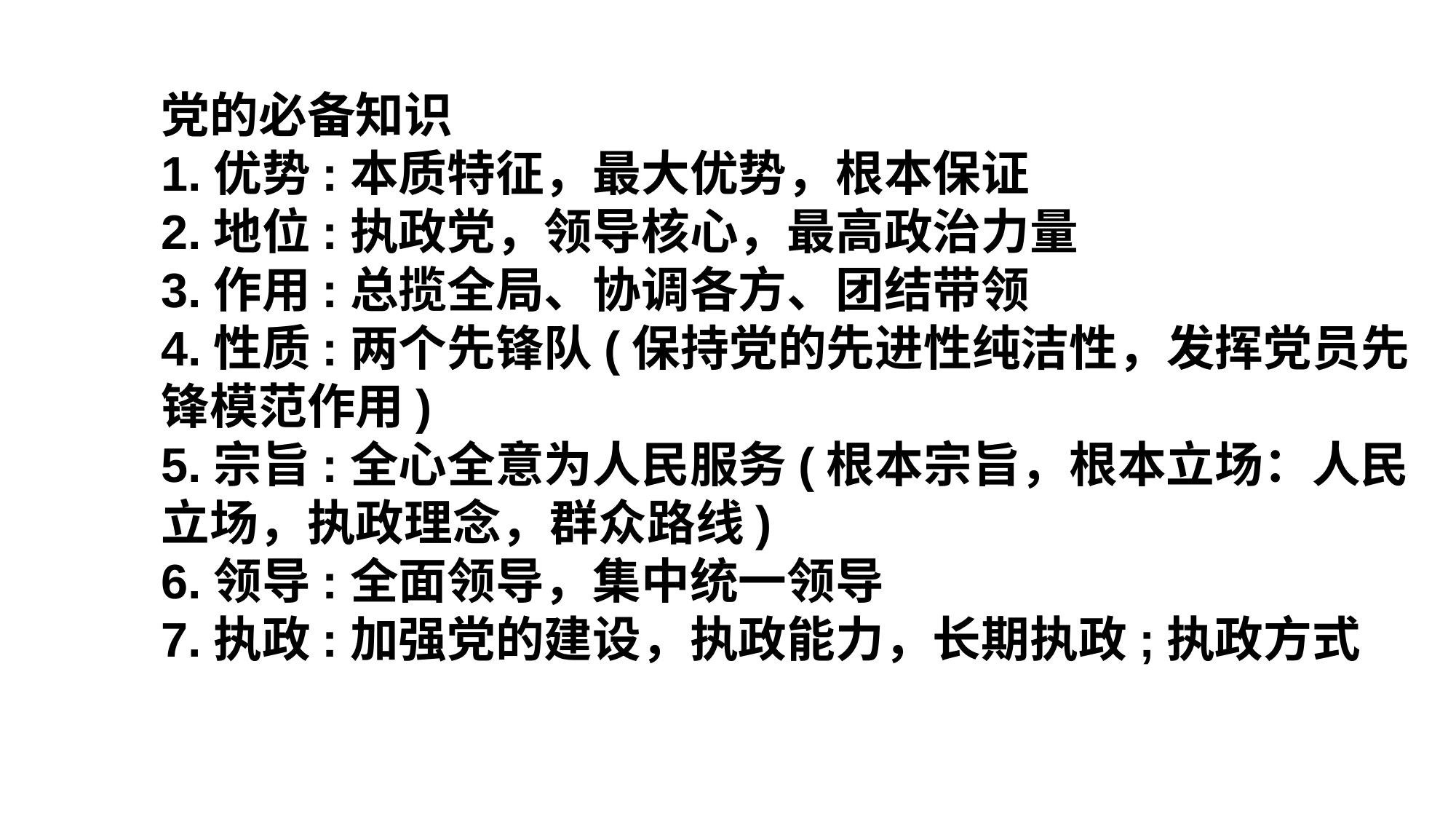

党的必备知识
1.优势:本质特征，最大优势，根本保证
2.地位:执政党，领导核心，最高政治力量
3.作用:总揽全局、协调各方、团结带领
4.性质:两个先锋队(保持党的先进性纯洁性，发挥党员先锋模范作用)
5.宗旨:全心全意为人民服务(根本宗旨，根本立场：人民立场，执政理念，群众路线)
6.领导:全面领导，集中统一领导
7.执政:加强党的建设，执政能力，长期执政;执政方式